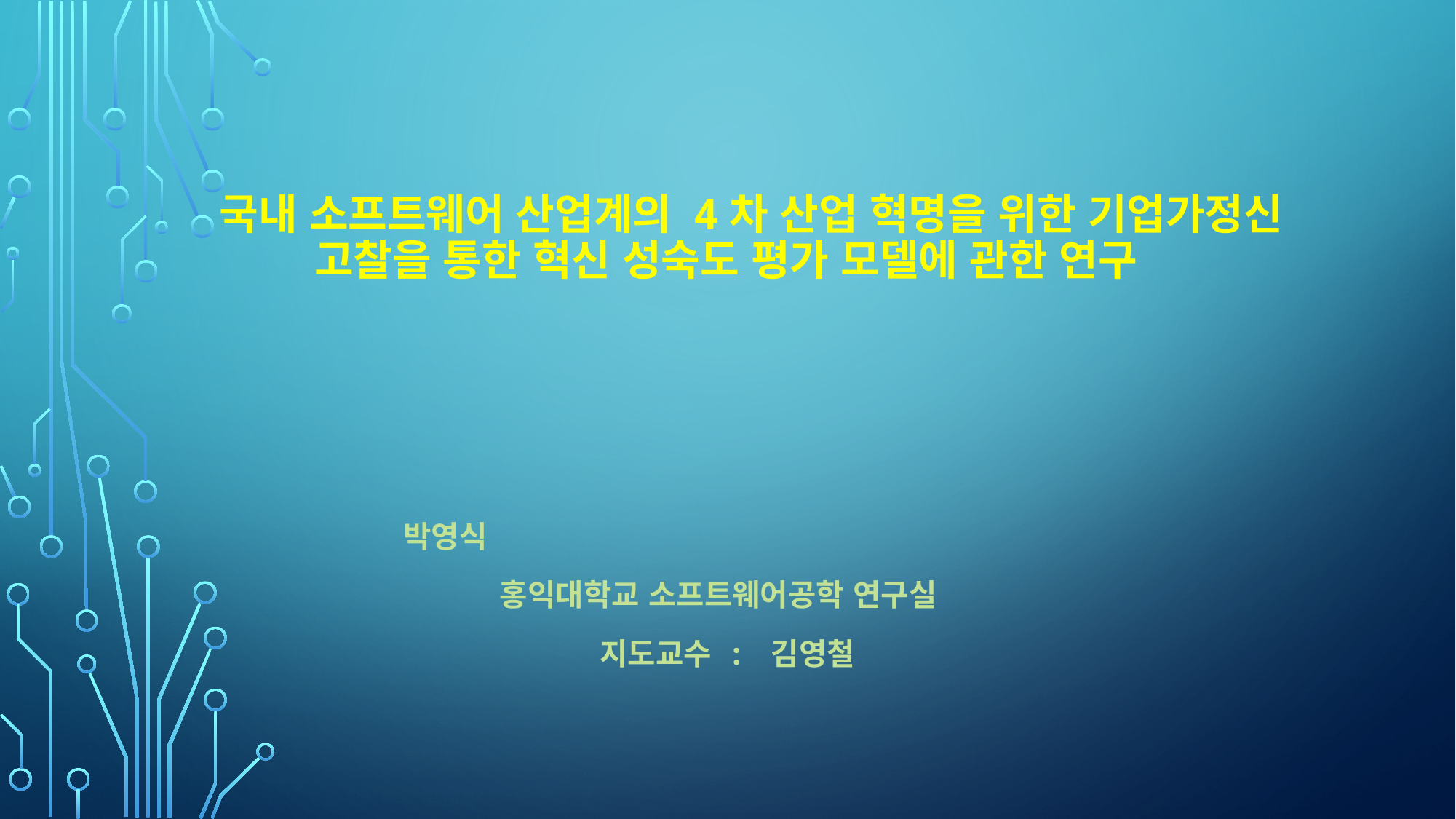

# 국내 소프트웨어 산업계의 4차 산업 혁명을 위한 기업가정신 고찰을 통한 혁신 성숙도 평가 모델에 관한 연구
박영식
 홍익대학교 소프트웨어공학 연구실
지도교수 : 김영철